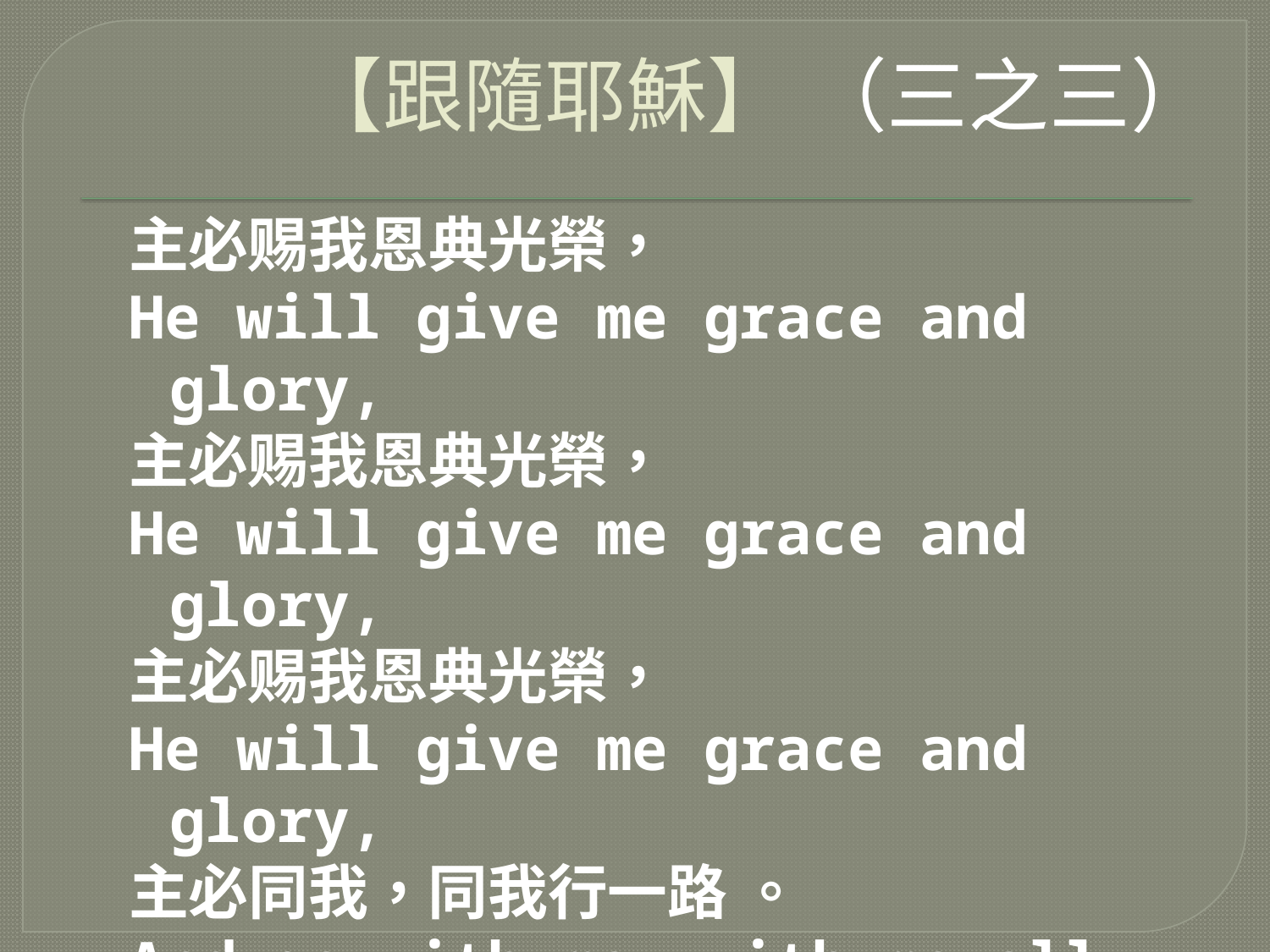

# 【跟隨耶穌】 （三之三）
主必赐我恩典光榮，
He will give me grace and glory,
主必赐我恩典光榮，
He will give me grace and glory,
主必赐我恩典光榮，
He will give me grace and glory,
主必同我，同我行一路 。
And go with me, with me all the way.